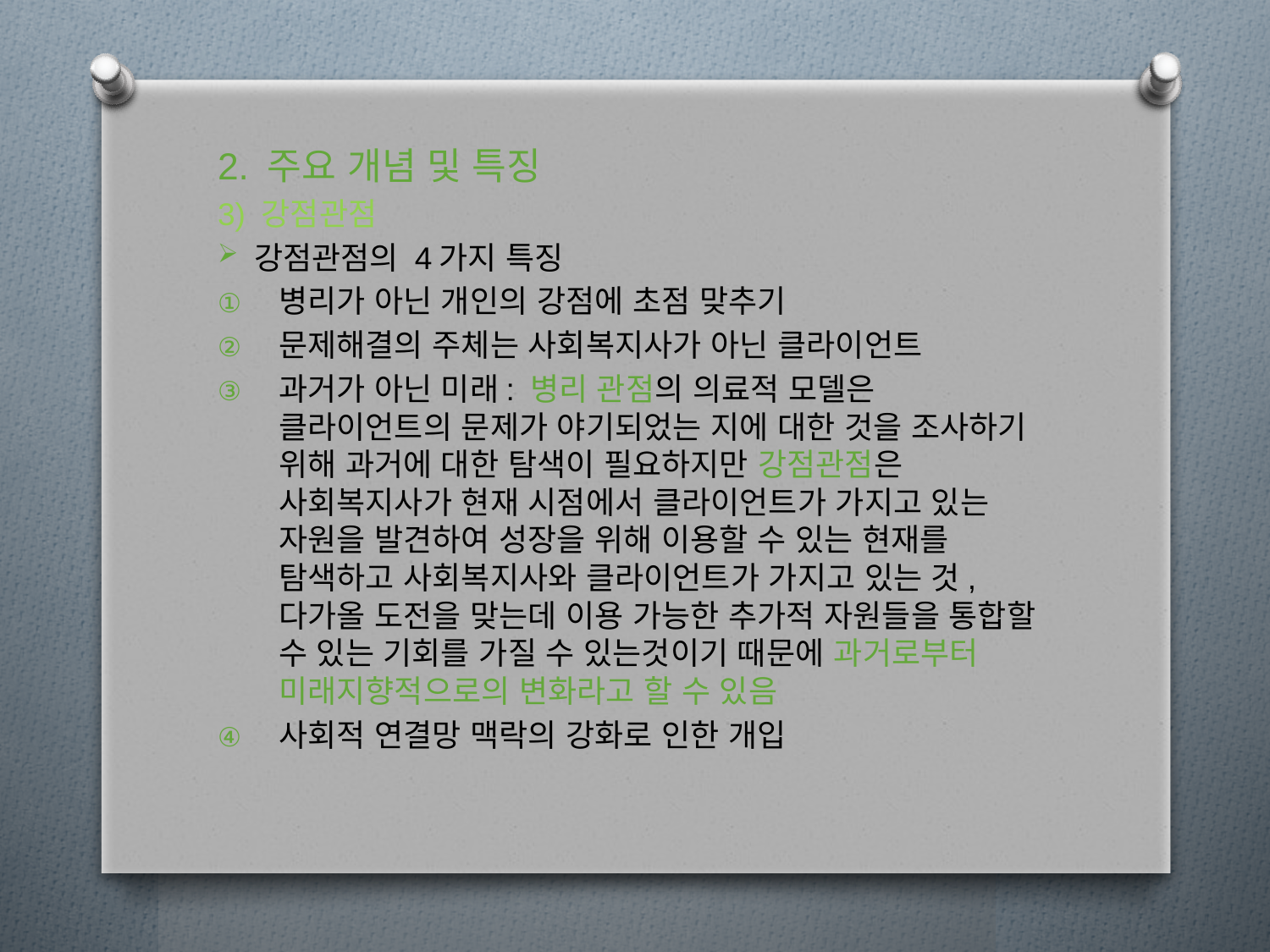

2. 주요 개념 및 특징
3) 강점관점
강점관점의 4가지 특징
병리가 아닌 개인의 강점에 초점 맞추기
문제해결의 주체는 사회복지사가 아닌 클라이언트
과거가 아닌 미래: 병리 관점의 의료적 모델은 클라이언트의 문제가 야기되었는 지에 대한 것을 조사하기 위해 과거에 대한 탐색이 필요하지만 강점관점은 사회복지사가 현재 시점에서 클라이언트가 가지고 있는 자원을 발견하여 성장을 위해 이용할 수 있는 현재를 탐색하고 사회복지사와 클라이언트가 가지고 있는 것, 다가올 도전을 맞는데 이용 가능한 추가적 자원들을 통합할 수 있는 기회를 가질 수 있는것이기 때문에 과거로부터 미래지향적으로의 변화라고 할 수 있음
사회적 연결망 맥락의 강화로 인한 개입